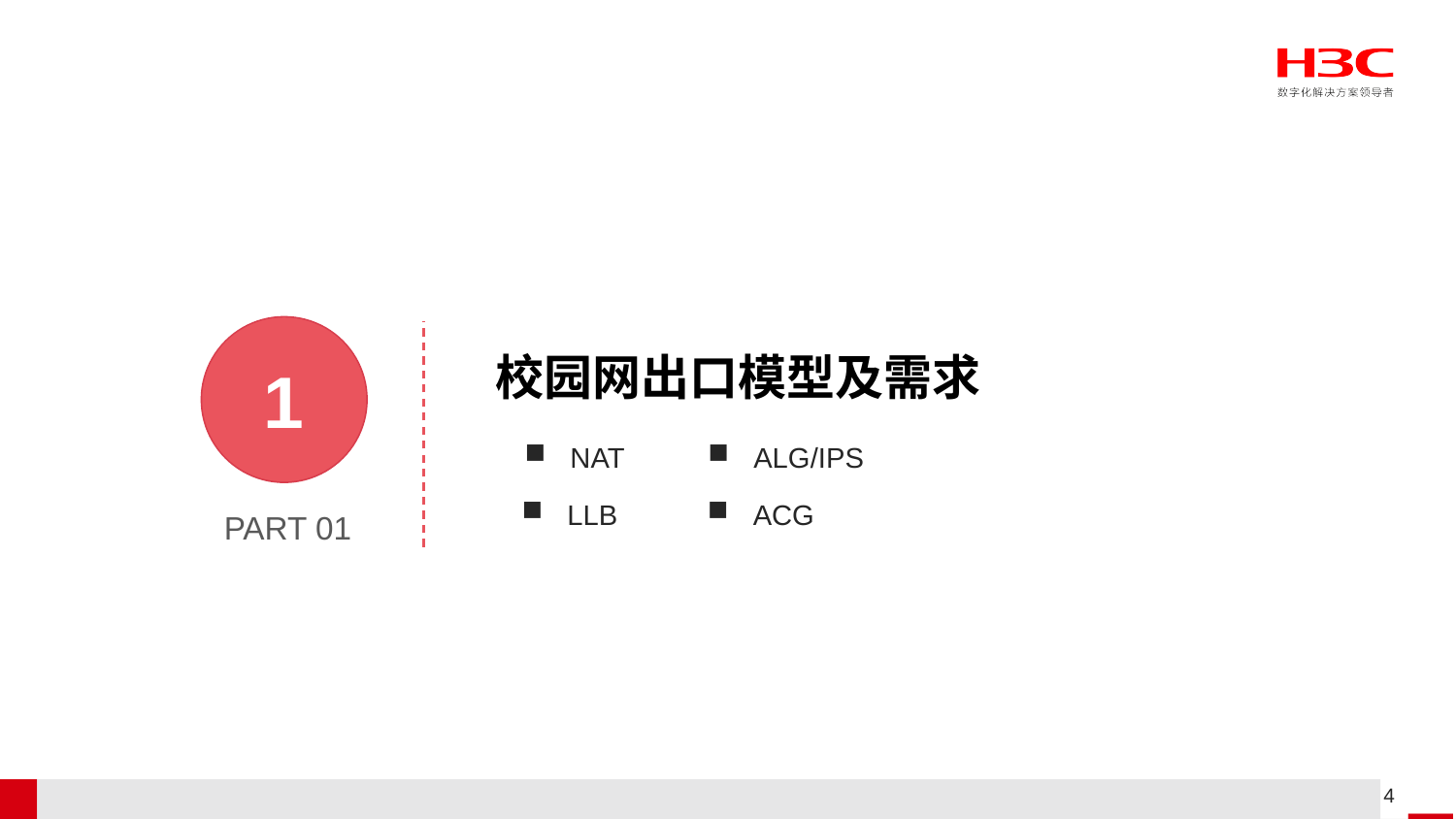

校园网出口模型及需求
1
NAT
ALG/IPS
ACG
LLB
PART 01